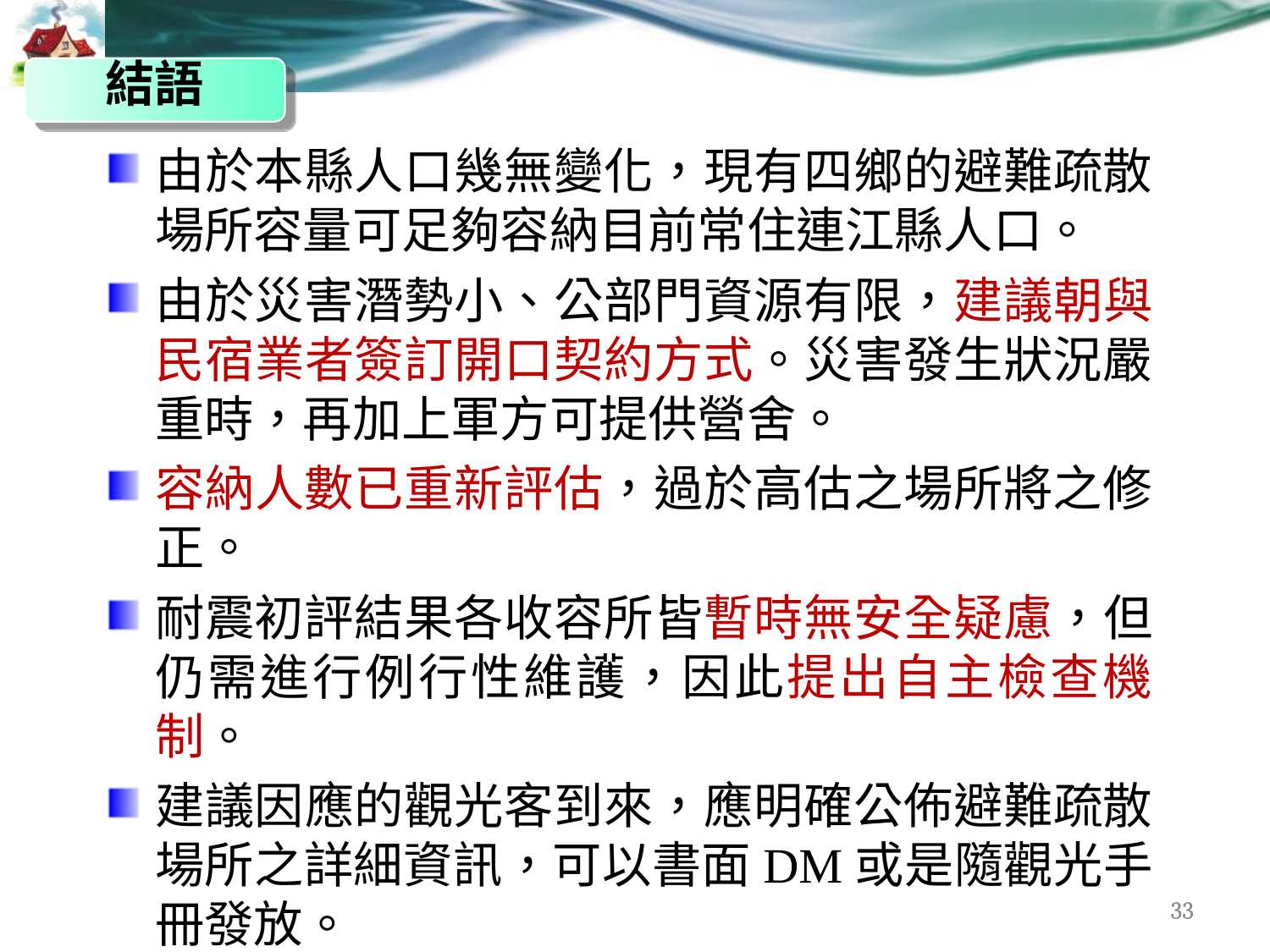

結語

由於本縣人口幾無變化，現有四鄉的避難疏散場所容量可足夠容納目前常住連江縣人口。
由於災害潛勢小、公部門資源有限，建議朝與民宿業者簽訂開口契約方式。災害發生狀況嚴重時，再加上軍方可提供營舍。
容納人數已重新評估，過於高估之場所將之修正。
耐震初評結果各收容所皆暫時無安全疑慮，但仍需進行例行性維護，因此提出自主檢查機制。
建議因應的觀光客到來，應明確公佈避難疏散場所之詳細資訊，可以書面DM或是隨觀光手冊發放。

33
33